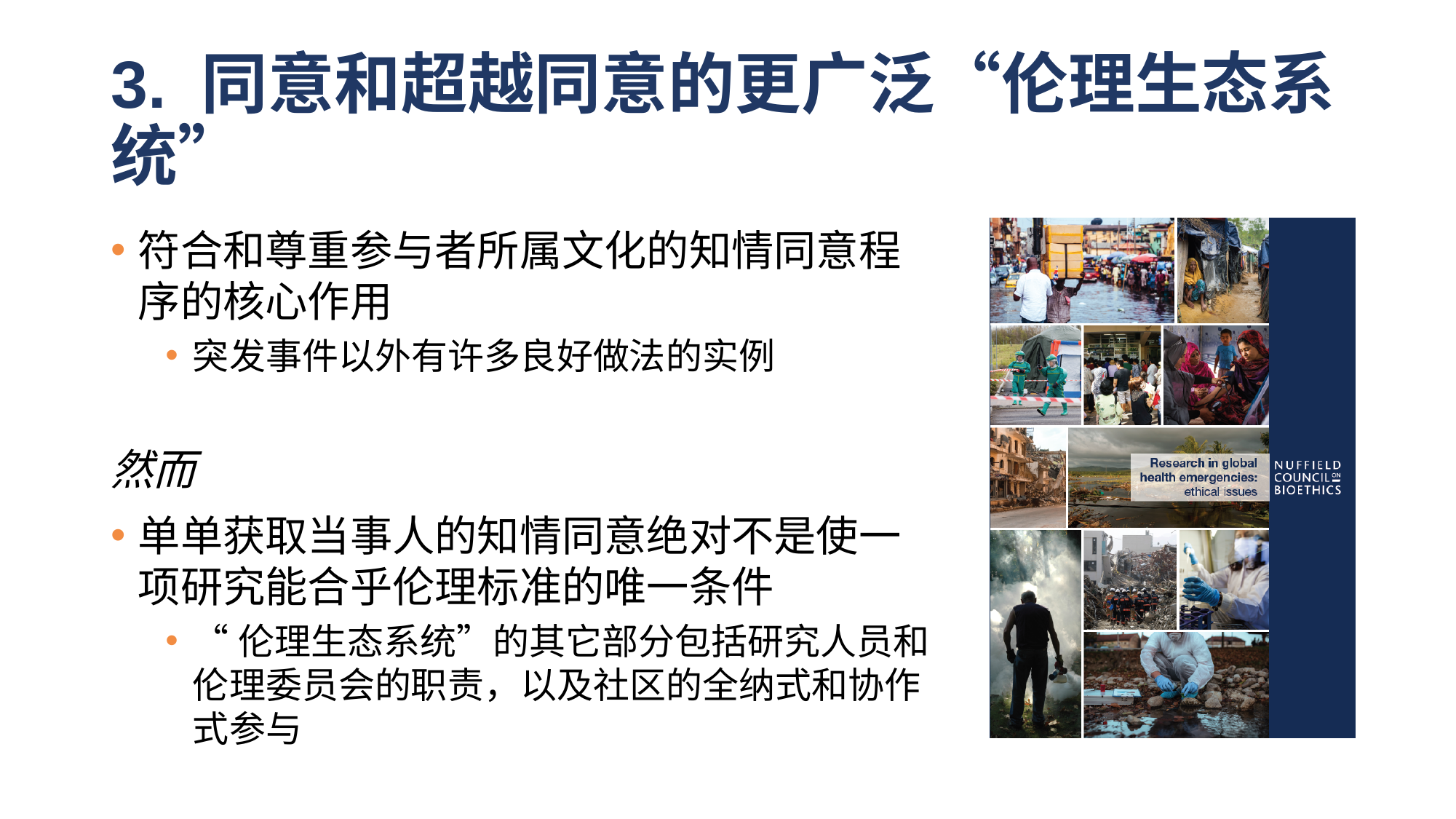

# 3. 同意和超越同意的更广泛“伦理生态系统”
符合和尊重参与者所属文化的知情同意程序的核心作用
突发事件以外有许多良好做法的实例

然而
单单获取当事人的知情同意绝对不是使一项研究能合乎伦理标准的唯一条件
“伦理生态系统”的其它部分包括研究人员和伦理委员会的职责，以及社区的全纳式和协作式参与